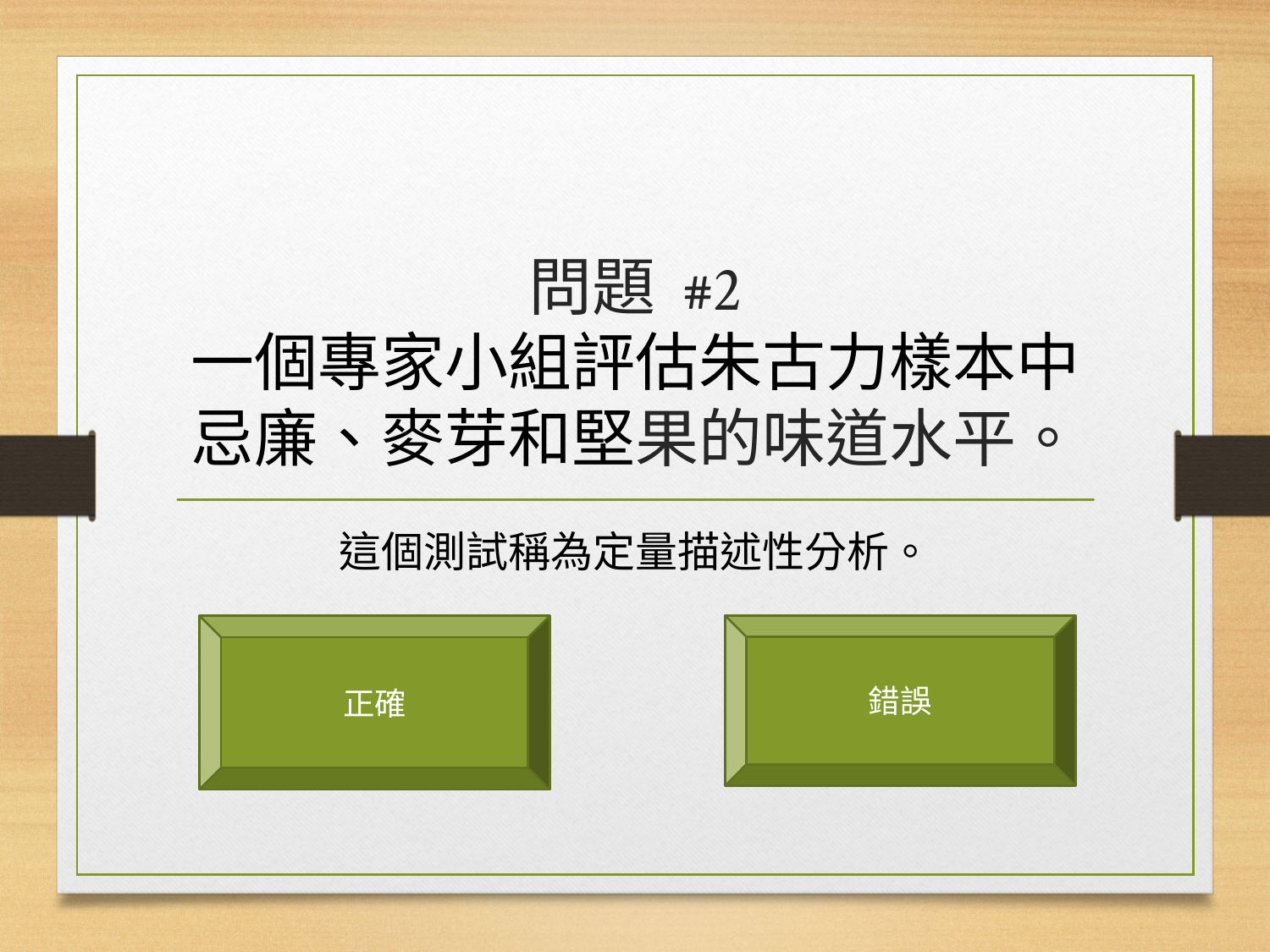

# 問題 #2 一個專家小組評估朱古力樣本中忌廉、麥芽和堅果的味道水平。
這個測試稱為定量描述性分析。
正確
錯誤